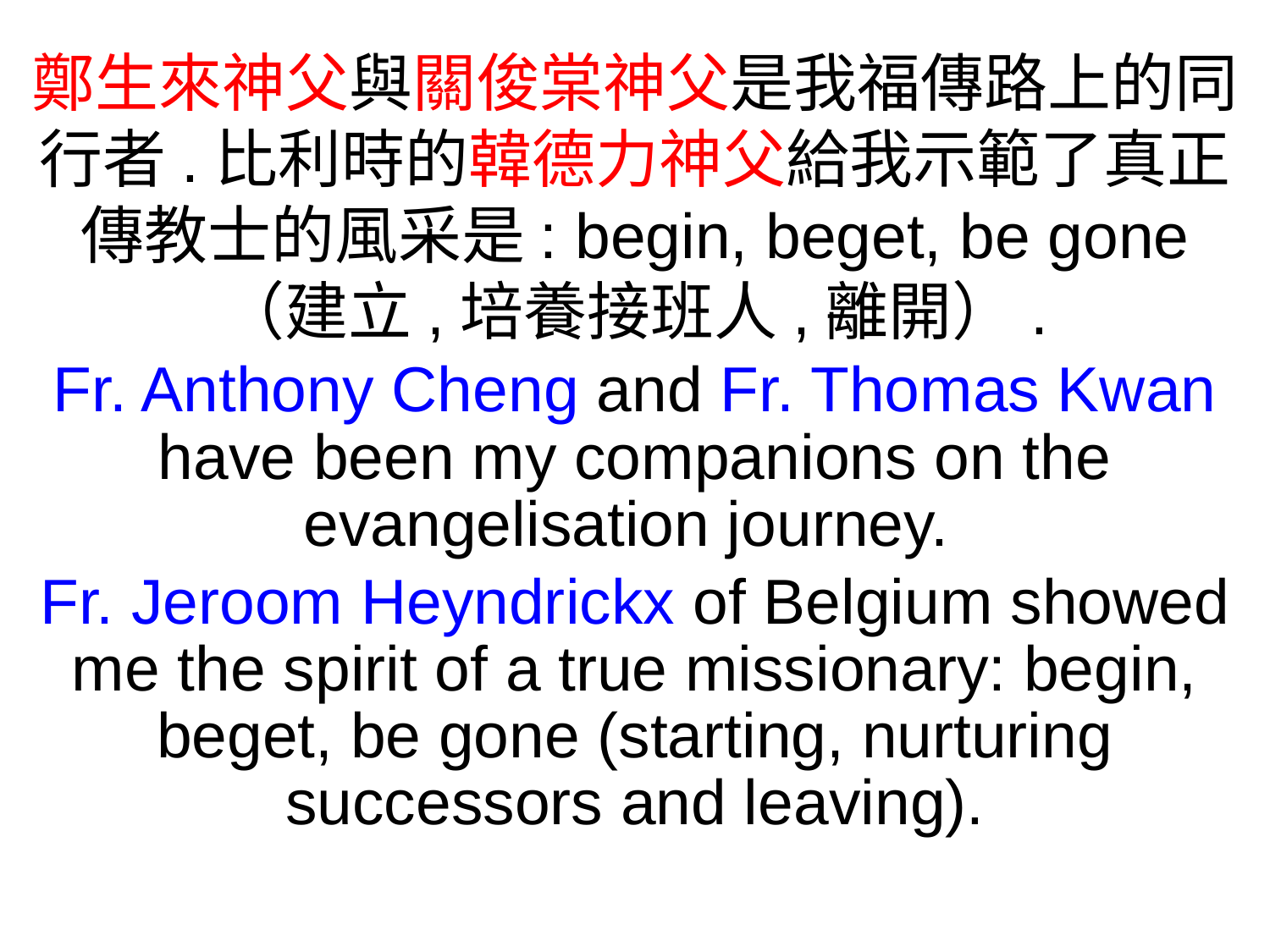

鄭生來神父與關俊棠神父是我福傳路上的同行者.比利時的韓德力神父給我示範了真正傳教士的風采是: begin, beget, be gone
（建立,培養接班人,離開）.
Fr. Anthony Cheng and Fr. Thomas Kwan have been my companions on the evangelisation journey.
Fr. Jeroom Heyndrickx of Belgium showed me the spirit of a true missionary: begin, beget, be gone (starting, nurturing successors and leaving).